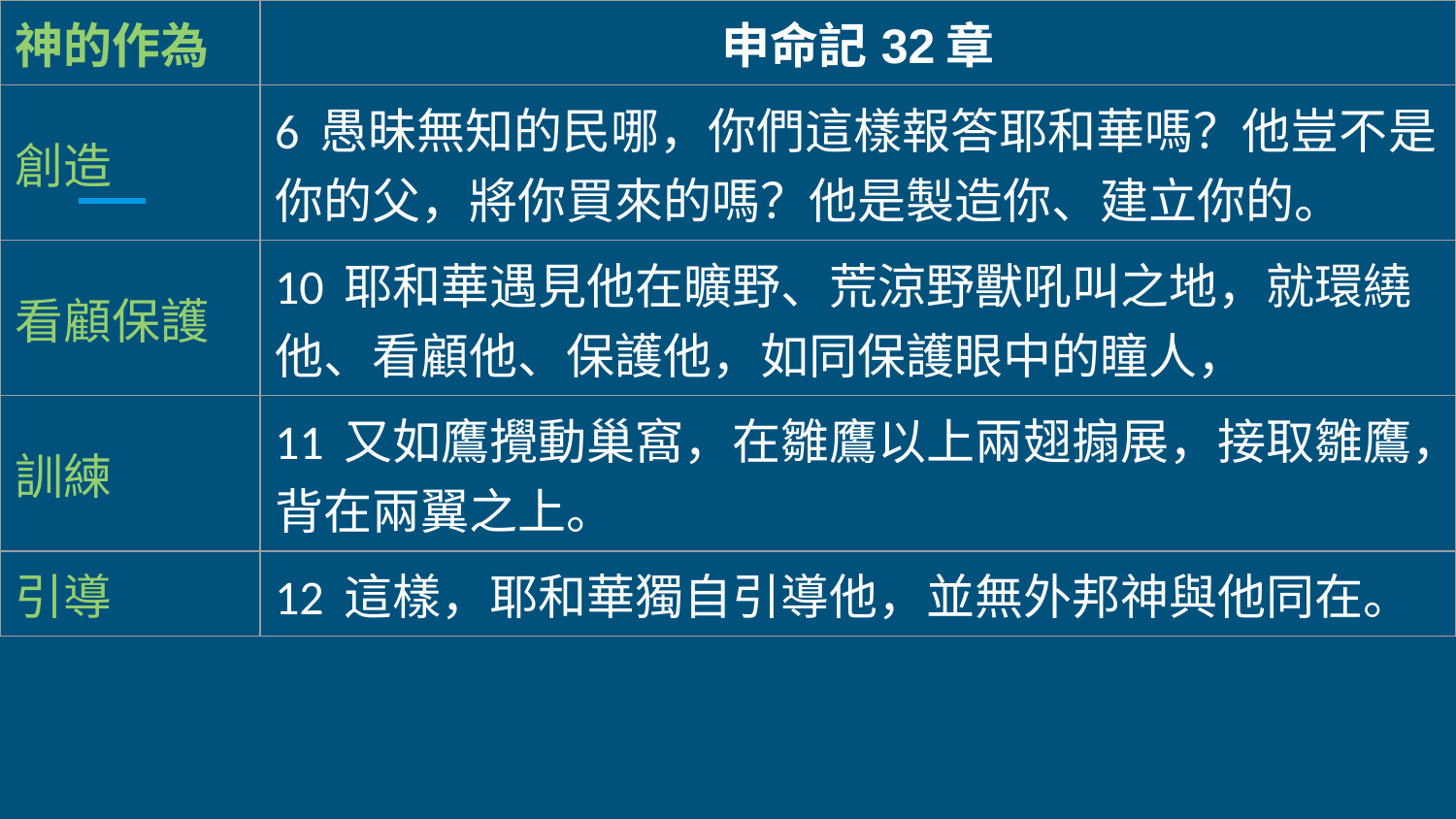

| 神的作為 | 申命記32章 |
| --- | --- |
| 創造 | 6 愚昧無知的民哪，你們這樣報答耶和華嗎？他豈不是你的父，將你買來的嗎？他是製造你、建立你的。 |
| 看顧保護 | 10 耶和華遇見他在曠野、荒涼野獸吼叫之地，就環繞他、看顧他、保護他，如同保護眼中的瞳人， |
| 訓練 | 11 又如鷹攪動巢窩，在雛鷹以上兩翅搧展，接取雛鷹，背在兩翼之上。 |
| 引導 | 12 這樣，耶和華獨自引導他，並無外邦神與他同在。 |